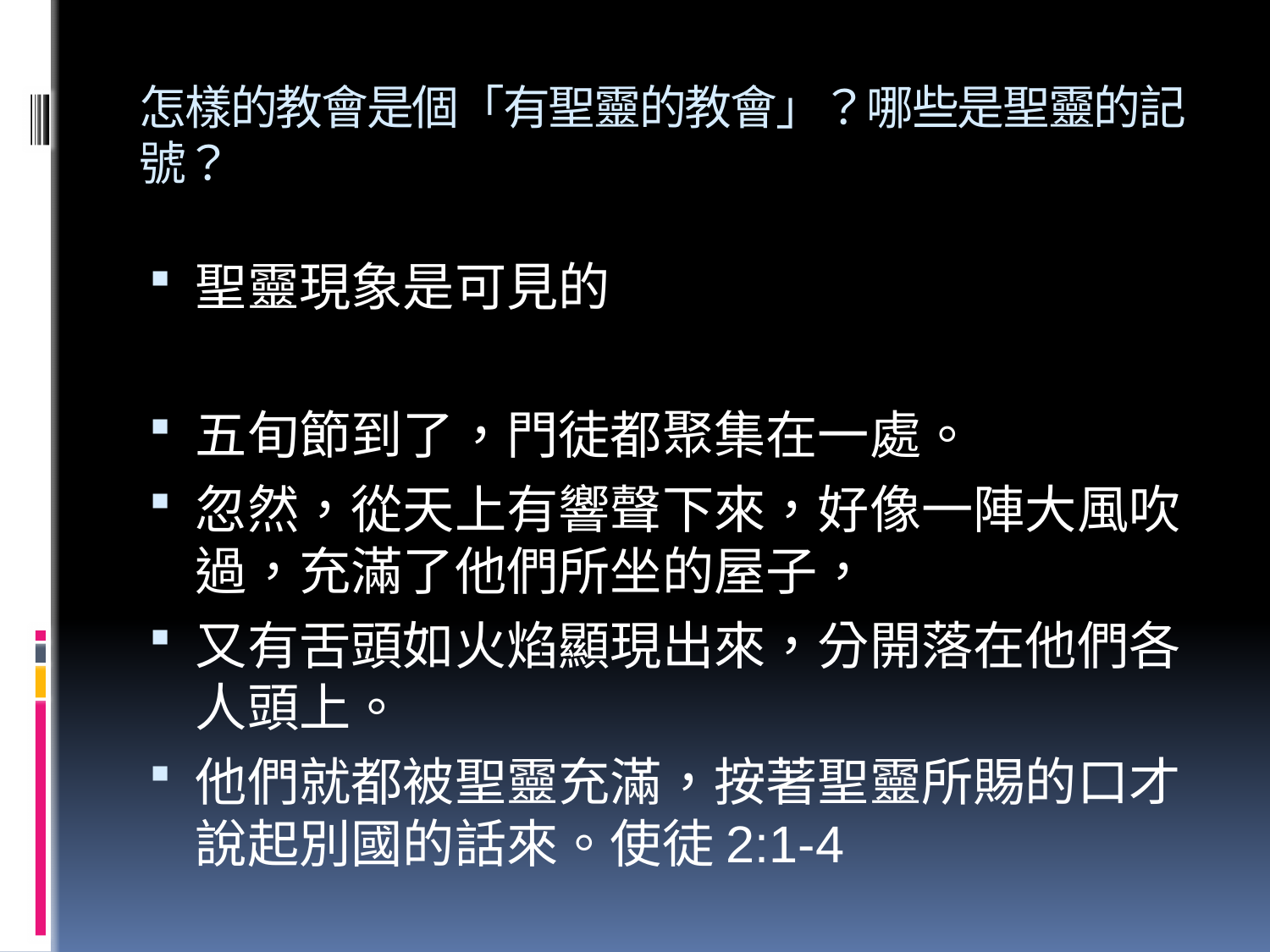

# 怎樣的教會是個「有聖靈的教會」？哪些是聖靈的記號？
聖靈現象是可見的

五旬節到了，門徒都聚集在一處。
忽然，從天上有響聲下來，好像一陣大風吹過，充滿了他們所坐的屋子，
又有舌頭如火焰顯現出來，分開落在他們各人頭上。
他們就都被聖靈充滿，按著聖靈所賜的口才說起別國的話來。使徒2:1-4